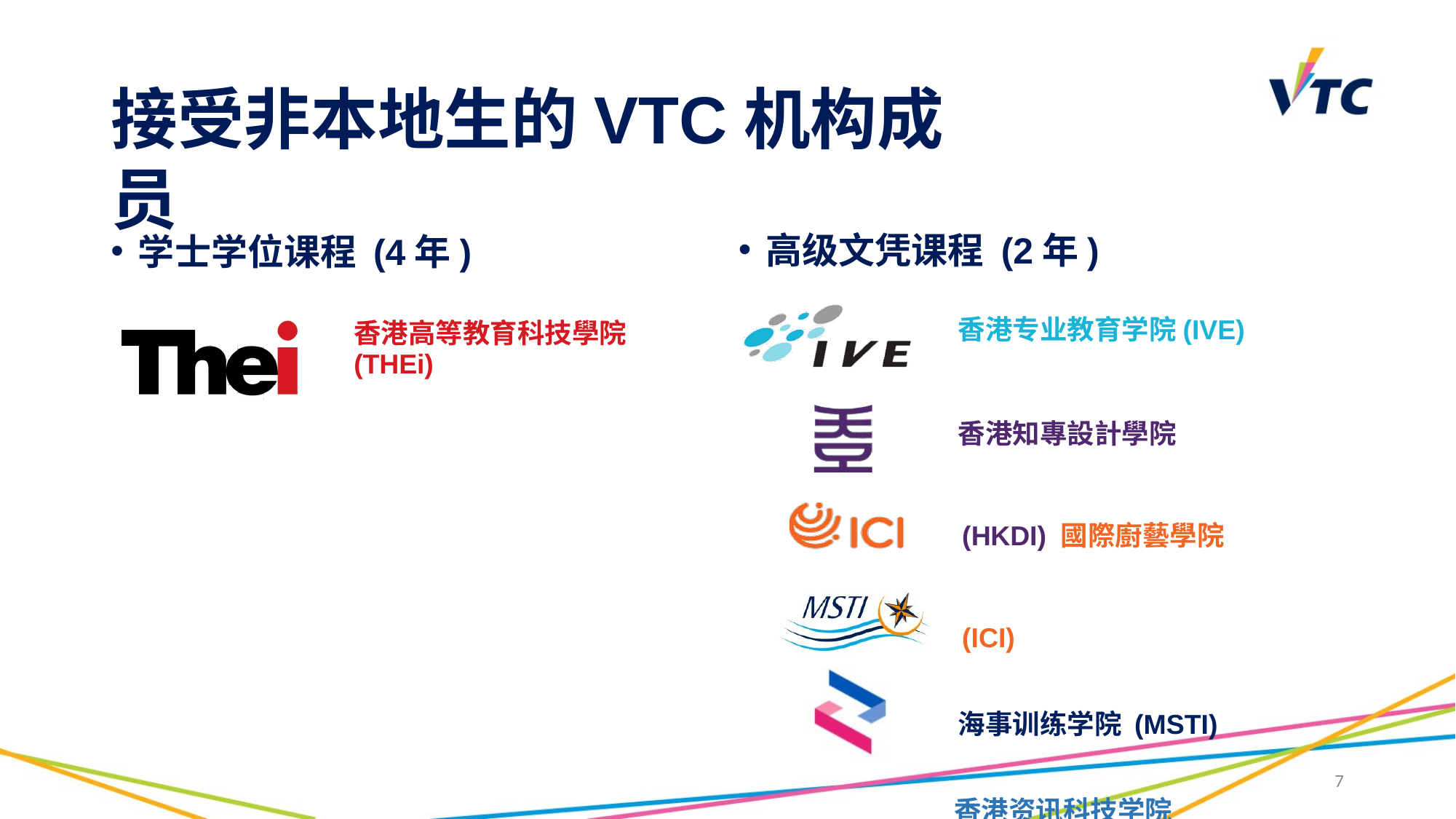

# 接受非本地生的VTC机构成员
高级文凭课程 (2年)

香港专业教育学院(IVE)
香港知專設計學院(HKDI) 國際廚藝學院(ICI)

海事训练学院 (MSTI)

香港资讯科技学院 (HKIIT)
学士学位课程 (4年)

香港高等教育科技學院
(THEi)

7